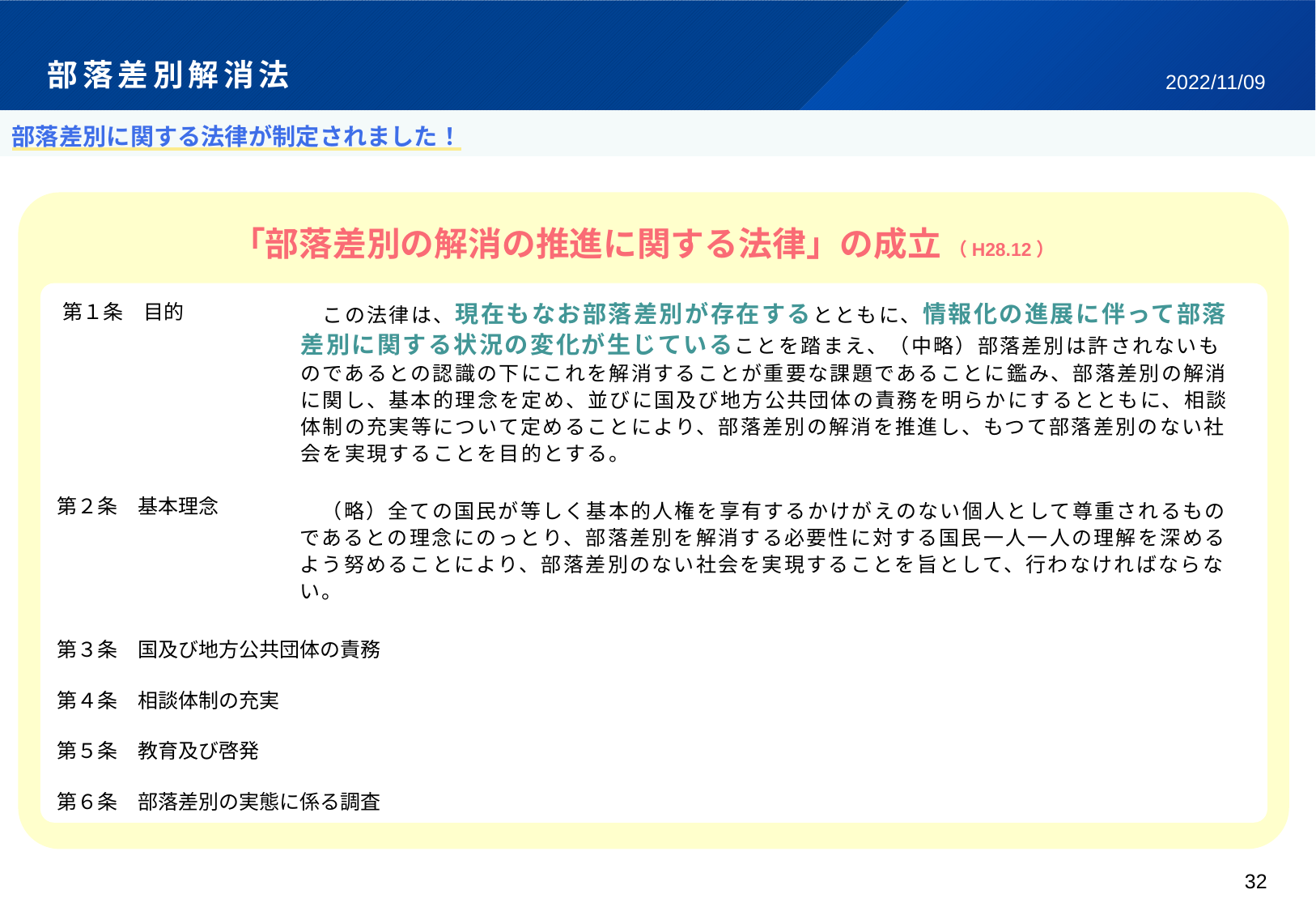

# 部落差別解消法
2022/11/09
部落差別に関する法律が制定されました！

「部落差別の解消の推進に関する法律」の成立 （H28.12）

　この法律は、現在もなお部落差別が存在するとともに、情報化の進展に伴って部落差別に関する状況の変化が生じていることを踏まえ、（中略）部落差別は許されないものであるとの認識の下にこれを解消することが重要な課題であることに鑑み、部落差別の解消に関し、基本的理念を定め、並びに国及び地方公共団体の責務を明らかにするとともに、相談体制の充実等について定めることにより、部落差別の解消を推進し、もつて部落差別のない社会を実現することを目的とする。
第１条　目的
第２条　基本理念
　（略）全ての国民が等しく基本的人権を享有するかけがえのない個人として尊重されるものであるとの理念にのっとり、部落差別を解消する必要性に対する国民一人一人の理解を深めるよう努めることにより、部落差別のない社会を実現することを旨として、行わなければならない。
第３条　国及び地方公共団体の責務
第４条　相談体制の充実
第５条　教育及び啓発
第６条　部落差別の実態に係る調査
32